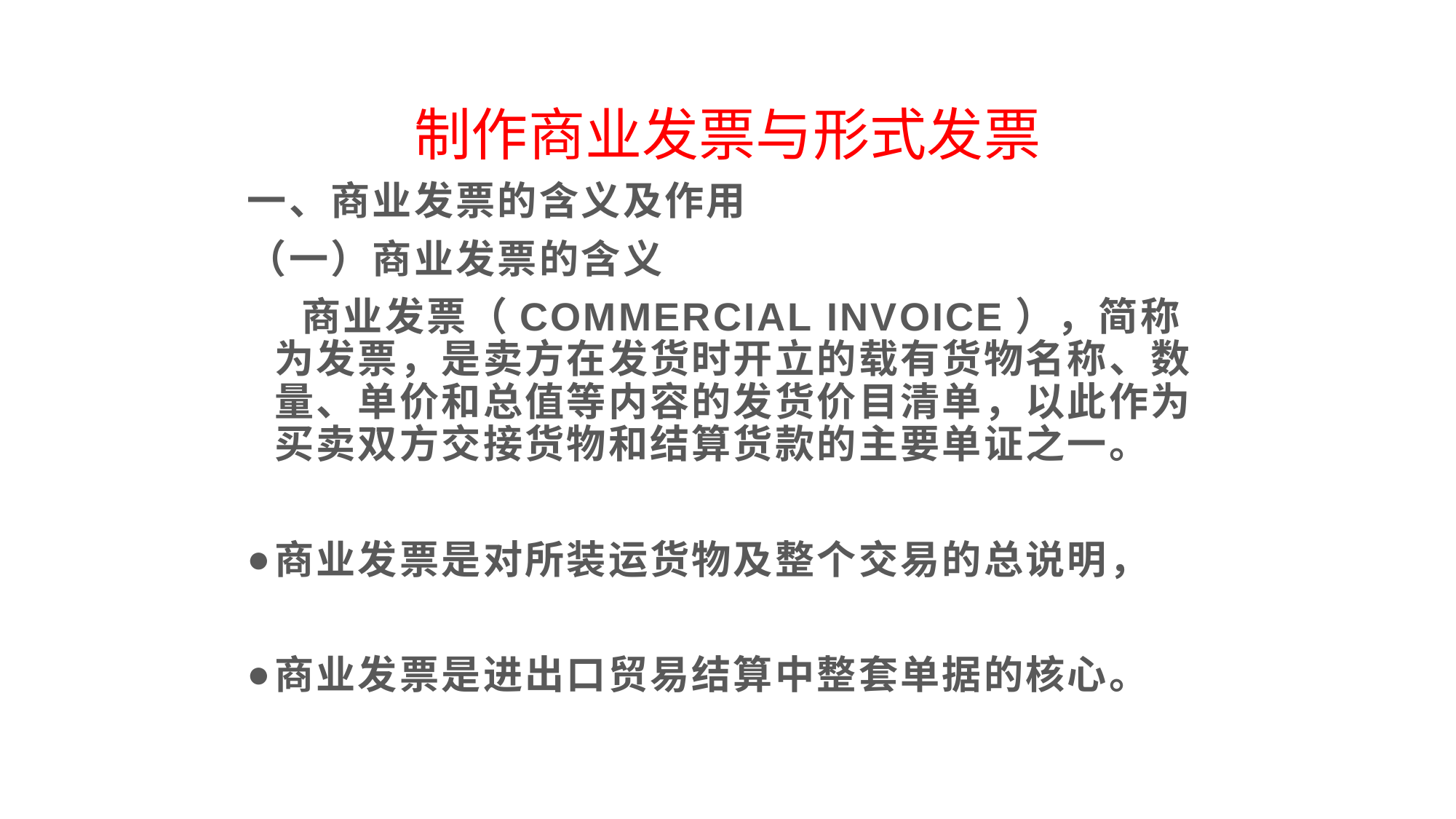

# 制作商业发票与形式发票
一、商业发票的含义及作用
（一）商业发票的含义
    商业发票（COMMERCIAL INVOICE），简称为发票，是卖方在发货时开立的载有货物名称、数量、单价和总值等内容的发货价目清单，以此作为买卖双方交接货物和结算货款的主要单证之一。

商业发票是对所装运货物及整个交易的总说明，

商业发票是进出口贸易结算中整套单据的核心。